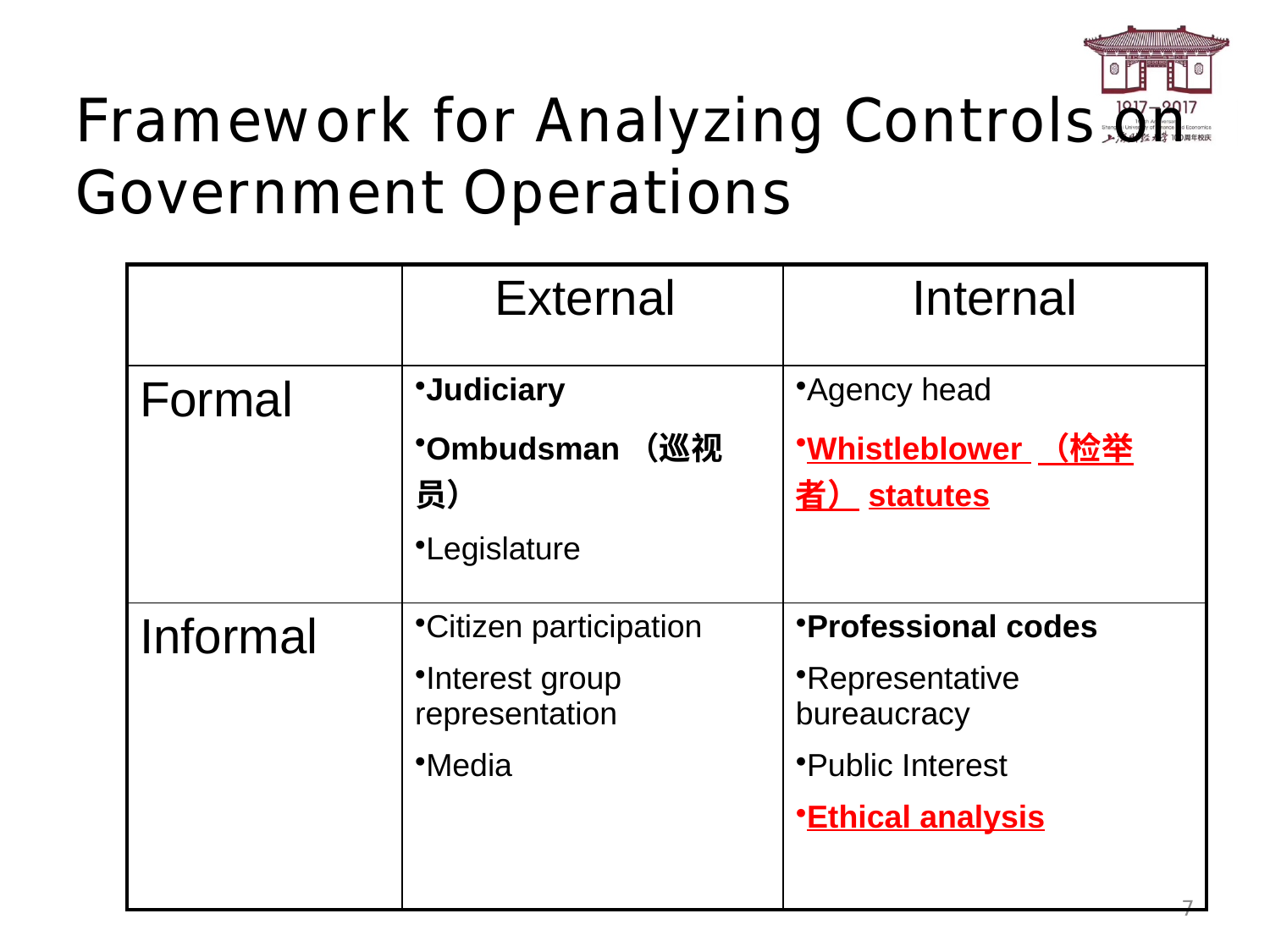

Framework for Analyzing Controls on Government Operations
|  | External | Internal |
| --- | --- | --- |
| Formal | Judiciary Ombudsman（巡视员） Legislature | Agency head Whistleblower （检举者）statutes |
| Informal | Citizen participation Interest group representation Media | Professional codes Representative bureaucracy Public Interest Ethical analysis |
7